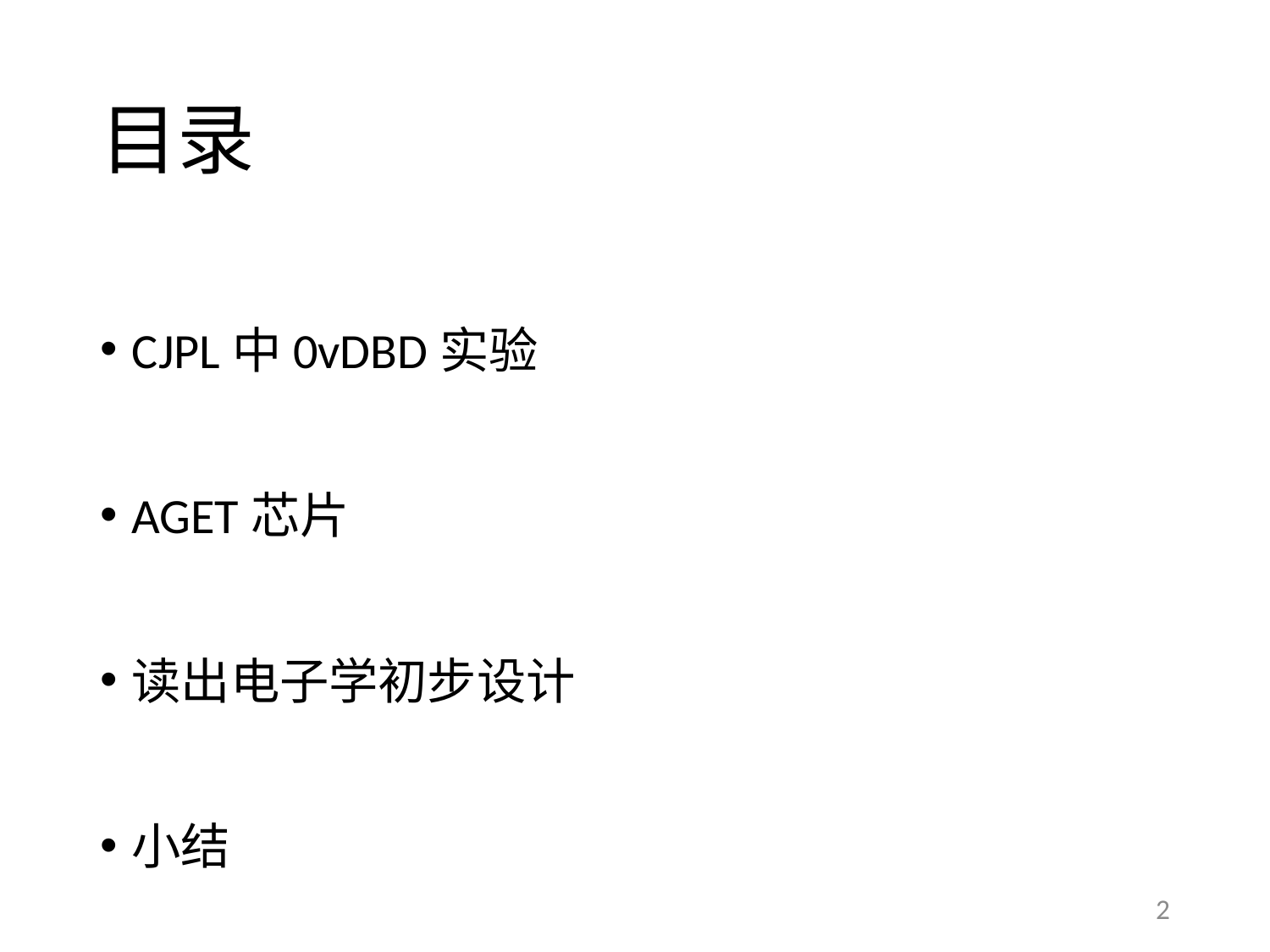

# 目录
CJPL中0vDBD实验
AGET芯片
读出电子学初步设计
小结

2